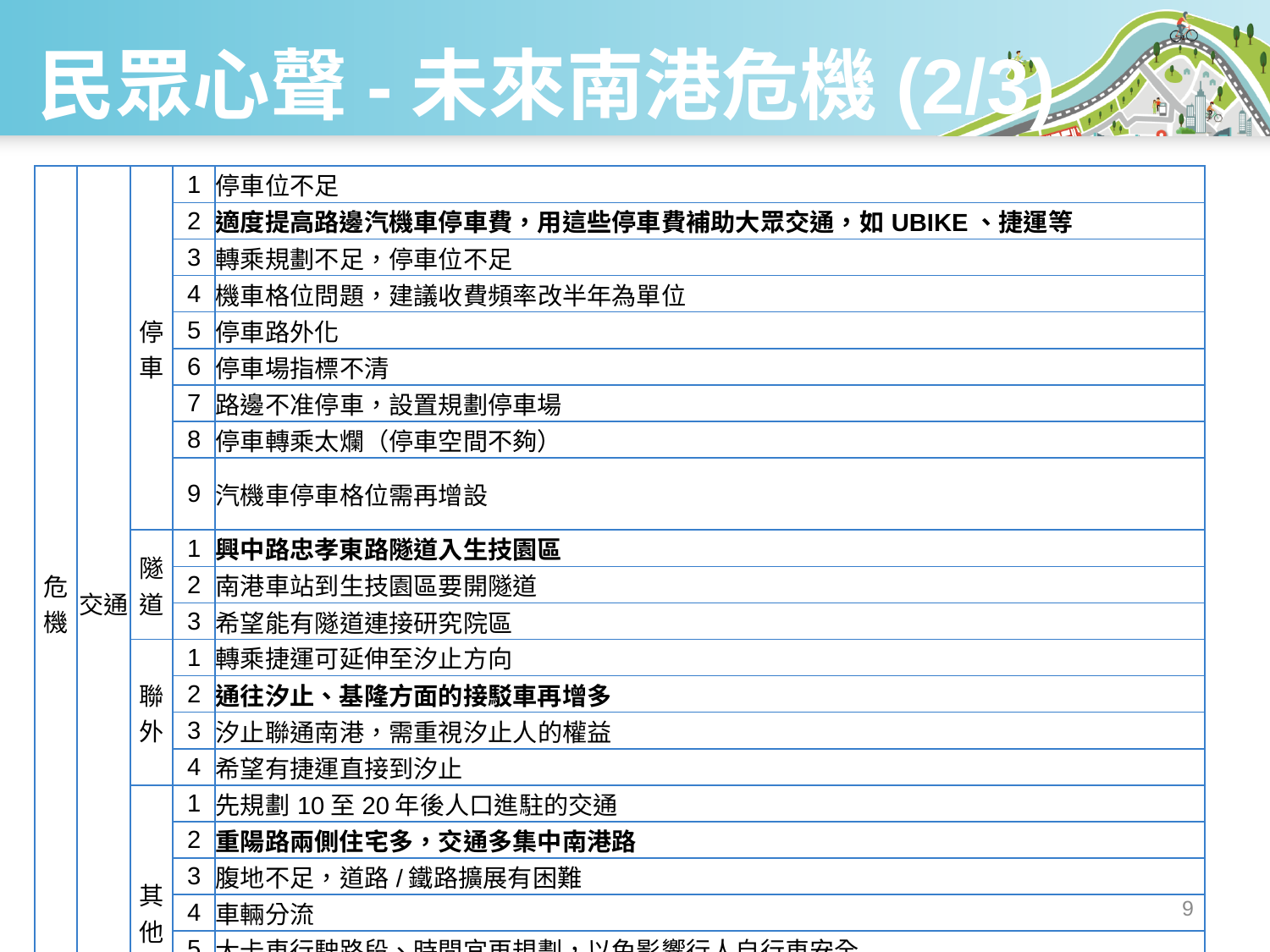

# 民眾心聲-未來南港危機(2/3)
| 危機 | 交通 | 停車 | 1 | 停車位不足 |
| --- | --- | --- | --- | --- |
|  |  |  | 2 | 適度提高路邊汽機車停車費，用這些停車費補助大眾交通，如UBIKE、捷運等 |
|  |  |  | 3 | 轉乘規劃不足，停車位不足 |
|  |  |  | 4 | 機車格位問題，建議收費頻率改半年為單位 |
|  |  |  | 5 | 停車路外化 |
|  |  |  | 6 | 停車場指標不清 |
|  |  |  | 7 | 路邊不准停車，設置規劃停車場 |
|  |  |  | 8 | 停車轉乘太爛（停車空間不夠） |
|  |  |  | 9 | 汽機車停車格位需再增設 |
|  |  | 隧道 | 1 | 興中路忠孝東路隧道入生技園區 |
|  |  |  | 2 | 南港車站到生技園區要開隧道 |
|  |  |  | 3 | 希望能有隧道連接研究院區 |
|  |  | 聯外 | 1 | 轉乘捷運可延伸至汐止方向 |
|  |  |  | 2 | 通往汐止、基隆方面的接駁車再增多 |
|  |  |  | 3 | 汐止聯通南港，需重視汐止人的權益 |
|  |  |  | 4 | 希望有捷運直接到汐止 |
|  |  | 其他 | 1 | 先規劃10至20年後人口進駐的交通 |
|  |  |  | 2 | 重陽路兩側住宅多，交通多集中南港路 |
|  |  |  | 3 | 腹地不足，道路/鐵路擴展有困難 |
|  |  |  | 4 | 車輛分流 |
|  |  |  | 5 | 大卡車行駛路段、時間宜再規劃，以免影響行人自行車安全 |
|  |  |  | 6 | 車道邊種花樹應有整體樹種規則，要公園化、休閒化、浪漫化 |
9